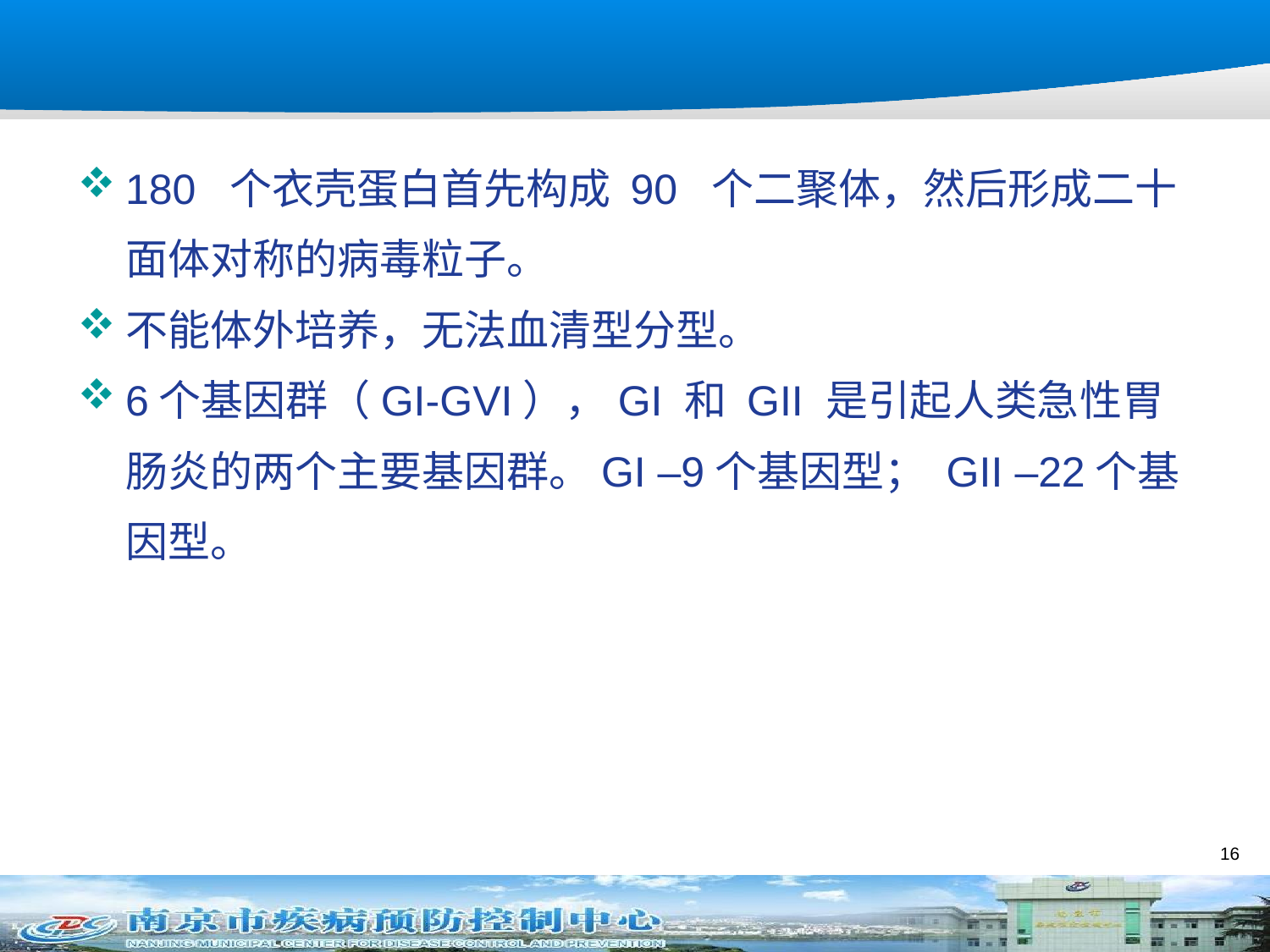

#
180  个衣壳蛋白首先构成 90  个二聚体，然后形成二十面体对称的病毒粒子。
不能体外培养，无法血清型分型。
6个基因群（GI‐GVI），GI 和 GII 是引起人类急性胃肠炎的两个主要基因群。GI –9个基因型； GII –22个基因型。
16